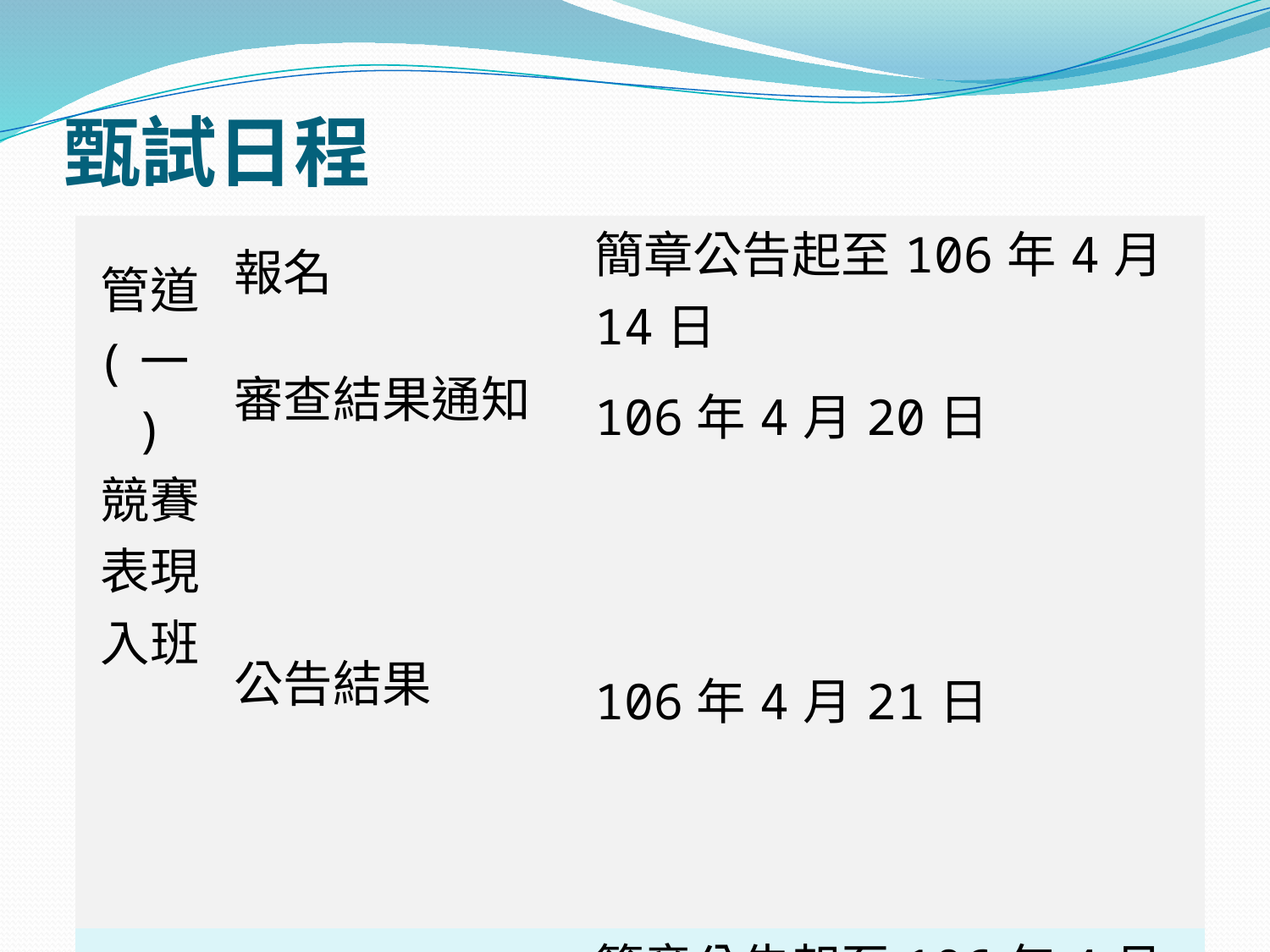

# 甄試日程
| 管道 (一) 競賽表現入班 | 報名 | 簡章公告起至106年4月14日 |
| --- | --- | --- |
|  | 審查結果通知 | 106年4月20日 |
|  | 公告結果 | 106年4月21日 |
| 管道(二) 術科測驗入班 | 報名 | 簡章公告起至106年4月24日 |
|  | 測驗日期 | 106年5月6日 |
|  | 公告錄取名單 | 106年5月9日 |